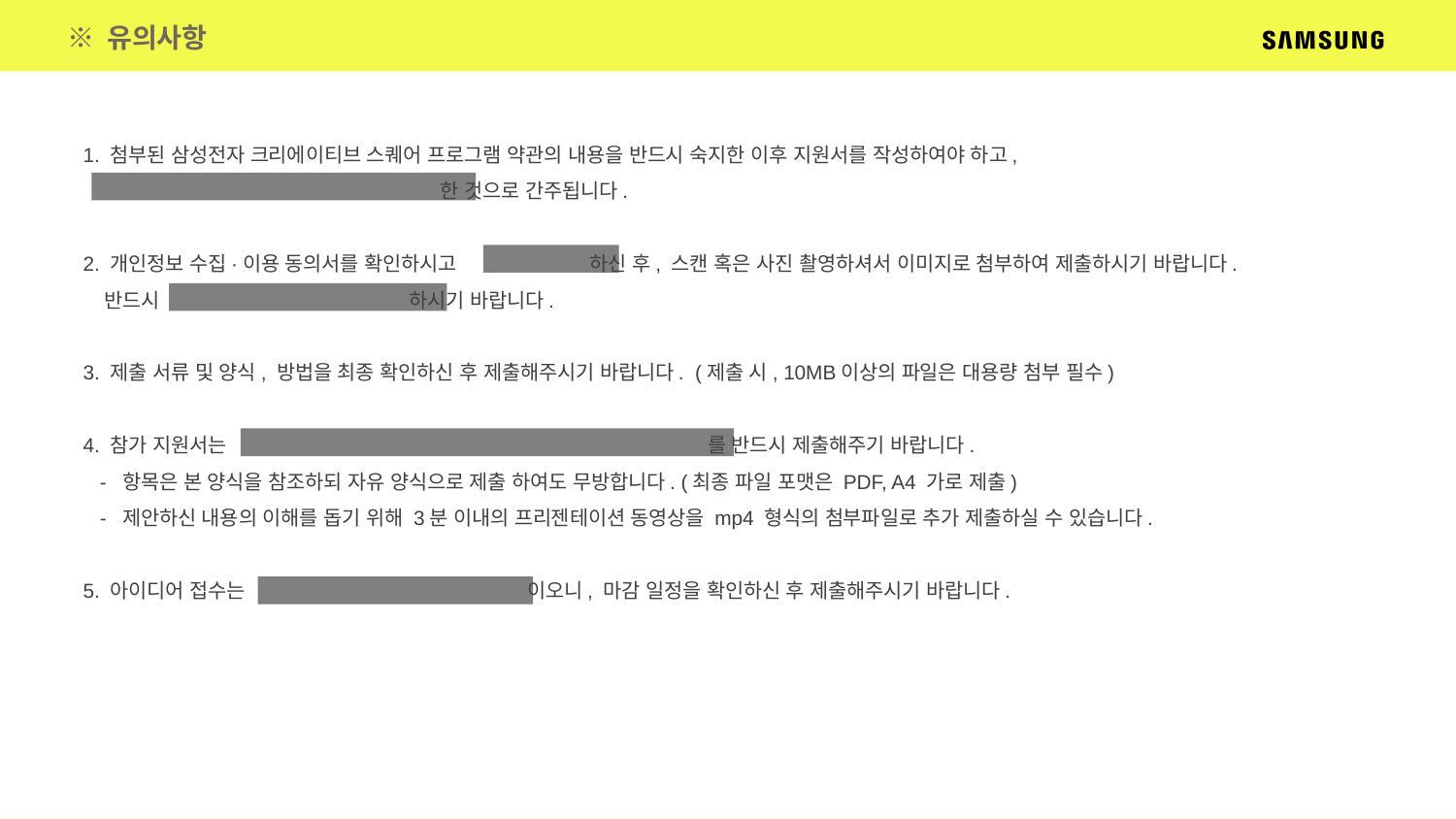

※ 유의사항
1. 첨부된 삼성전자 크리에이티브 스퀘어 프로그램 약관의 내용을 반드시 숙지한 이후 지원서를 작성하여야 하고,
 본 지원서를 제출하면 첨부 약관에도 동의 한 것으로 간주됩니다.

2. 개인정보 수집·이용 동의서를 확인하시고 직접 자필 서명 하신 후, 스캔 혹은 사진 촬영하셔서 이미지로 첨부하여 제출하시기 바랍니다.
   반드시 각 팀원의 동의서를 모두 제출하시기 바랍니다.

3. 제출 서류 및 양식, 방법을 최종 확인하신 후 제출해주시기 바랍니다.  (제출 시, 10MB이상의 파일은 대용량 첨부 필수)

4. 참가 지원서는 10장 이내의 디자인 기획서, 총 3장 이내의 포트폴리오를 반드시 제출해주기 바랍니다.
   -  항목은 본 양식을 참조하되 자유 양식으로 제출 하여도 무방합니다. (최종 파일 포맷은 PDF, A4 가로 제출)
   -  제안하신 내용의 이해를 돕기 위해 3분 이내의 프리젠테이션 동영상을 mp4 형식의 첨부파일로 추가 제출하실 수 있습니다.

5. 아이디어 접수는 2016년 7월 31일 일요일 마감이오니, 마감 일정을 확인하신 후 제출해주시기 바랍니다.